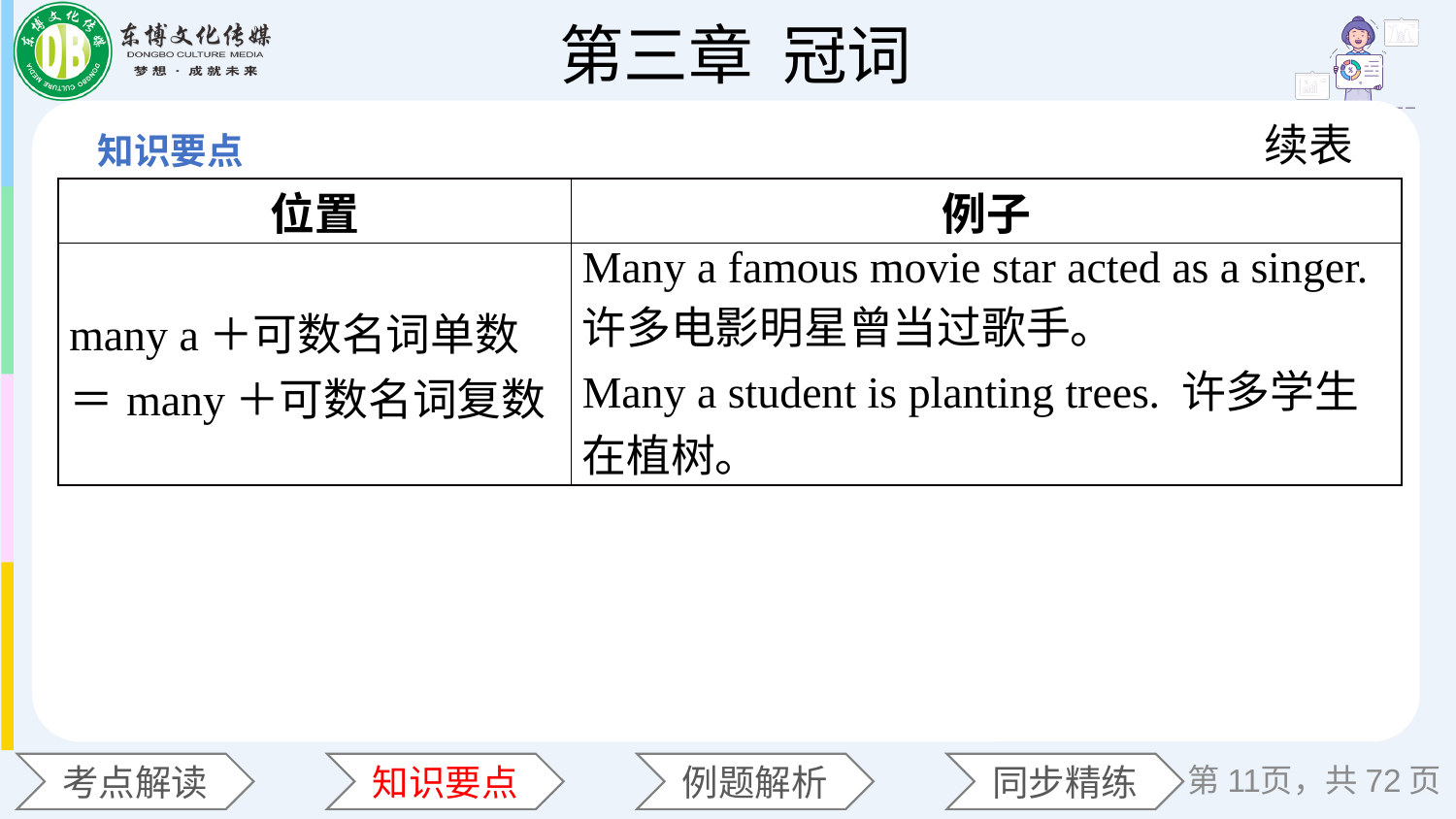

续表
| 位置 | 例子 |
| --- | --- |
| many a＋可数名词单数＝many＋可数名词复数 | Many a famous movie star acted as a singer. 许多电影明星曾当过歌手。 Many a student is planting trees. 许多学生在植树。 |

第11页，共72页